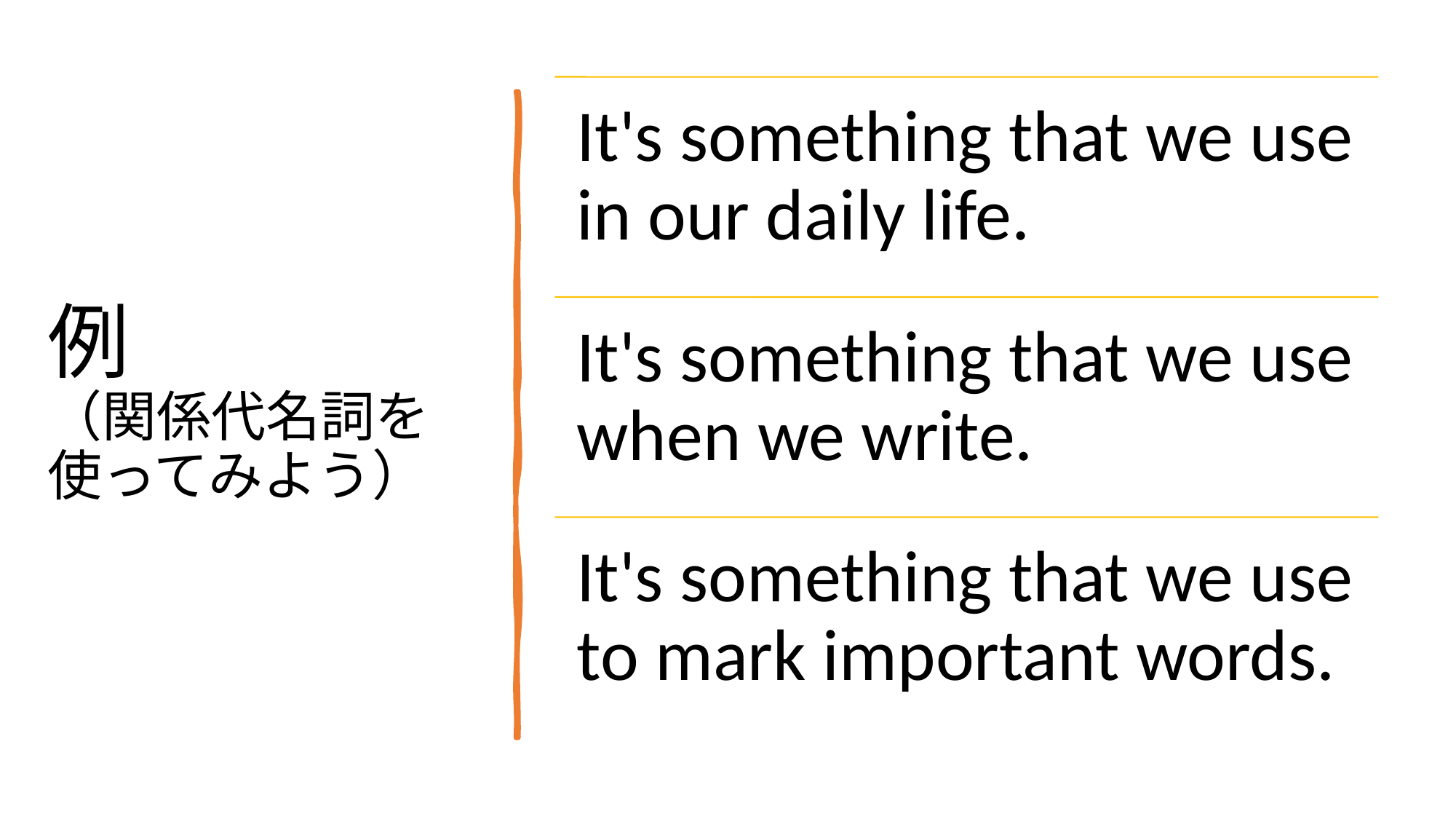

# 例 （関係代名詞を使ってみよう）
It's something that we use in our daily life.
It's something that we use when we write.
It's something that we use to mark important words.